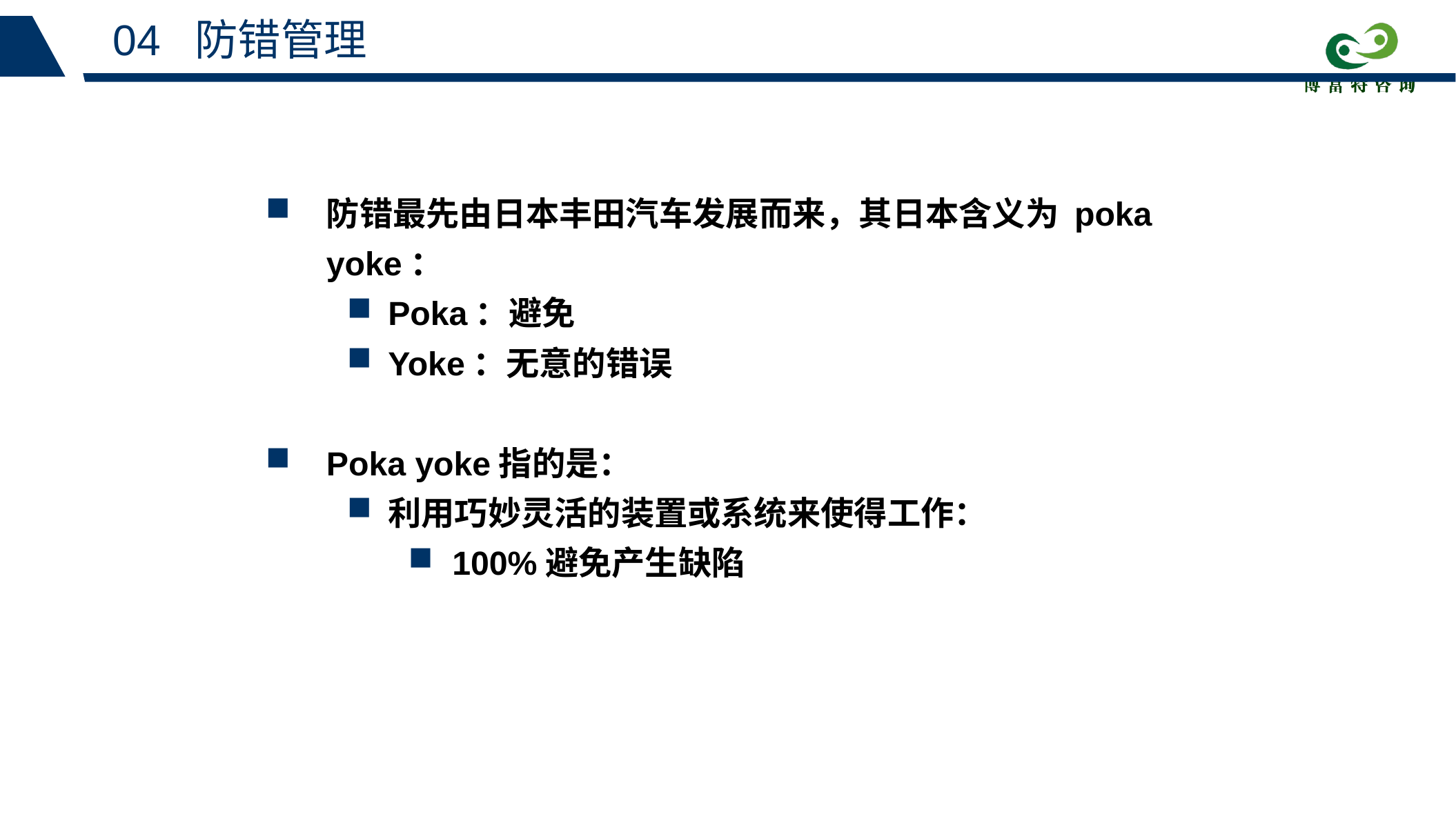

04  防错管理

防错最先由日本丰田汽车发展而来，其日本含义为 poka yoke：
Poka：避免
Yoke：无意的错误

Poka yoke指的是：
利用巧妙灵活的装置或系统来使得工作：
  100%避免产生缺陷